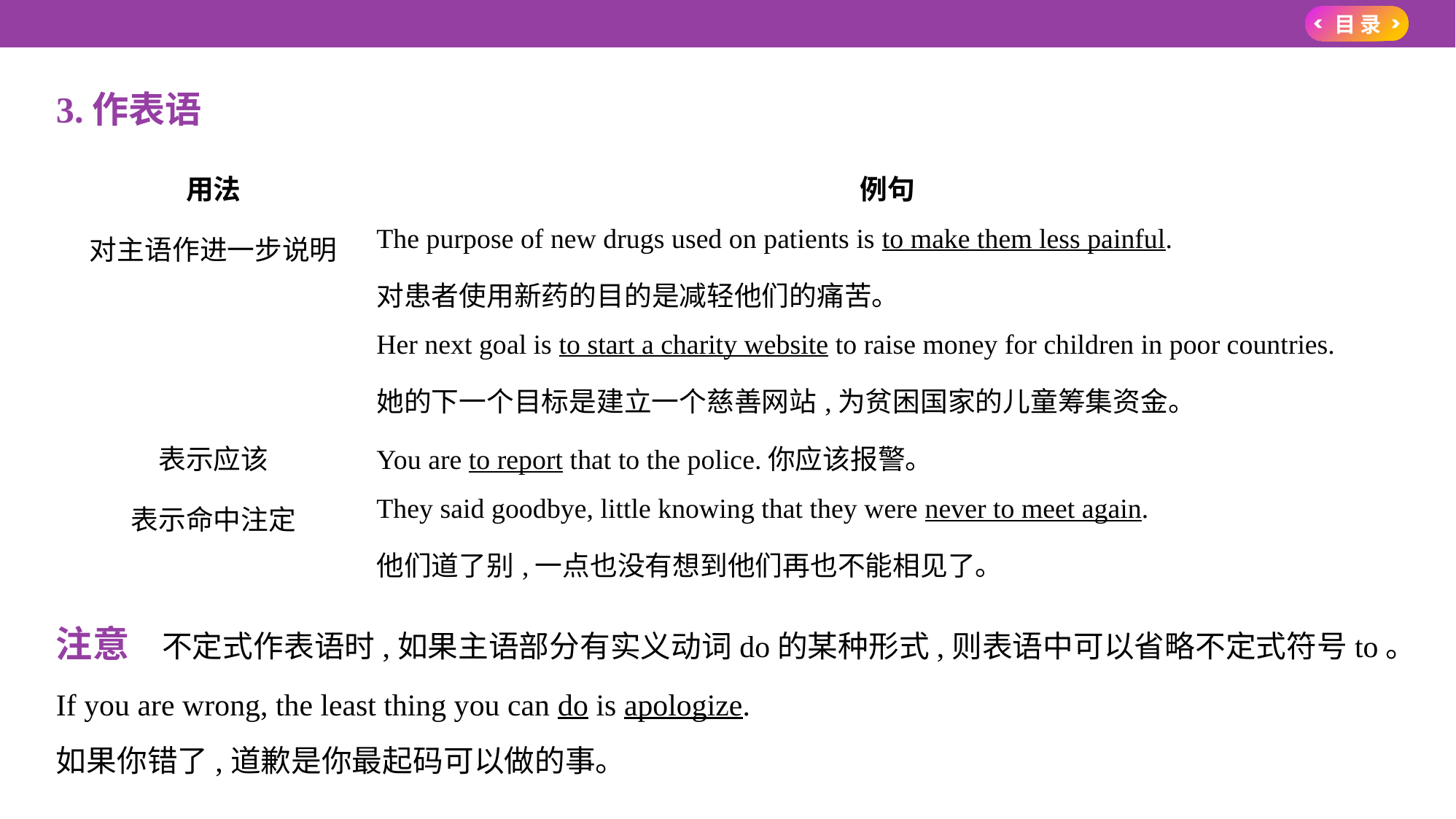

3.作表语
| 用法 | 例句 |
| --- | --- |
| 对主语作进一步说明 | The purpose of new drugs used on patients is to make them less painful. 对患者使用新药的目的是减轻他们的痛苦。 Her next goal is to start a charity website to raise money for children in poor countries. 她的下一个目标是建立一个慈善网站,为贫困国家的儿童筹集资金。 |
| 表示应该 | You are to report that to the police.你应该报警。 |
| 表示命中注定 | They said goodbye, little knowing that they were never to meet again. 他们道了别,一点也没有想到他们再也不能相见了。 |
注意    不定式作表语时,如果主语部分有实义动词do的某种形式,则表语中可以省略不定式符号to。
If you are wrong, the least thing you can do is apologize.
如果你错了,道歉是你最起码可以做的事。